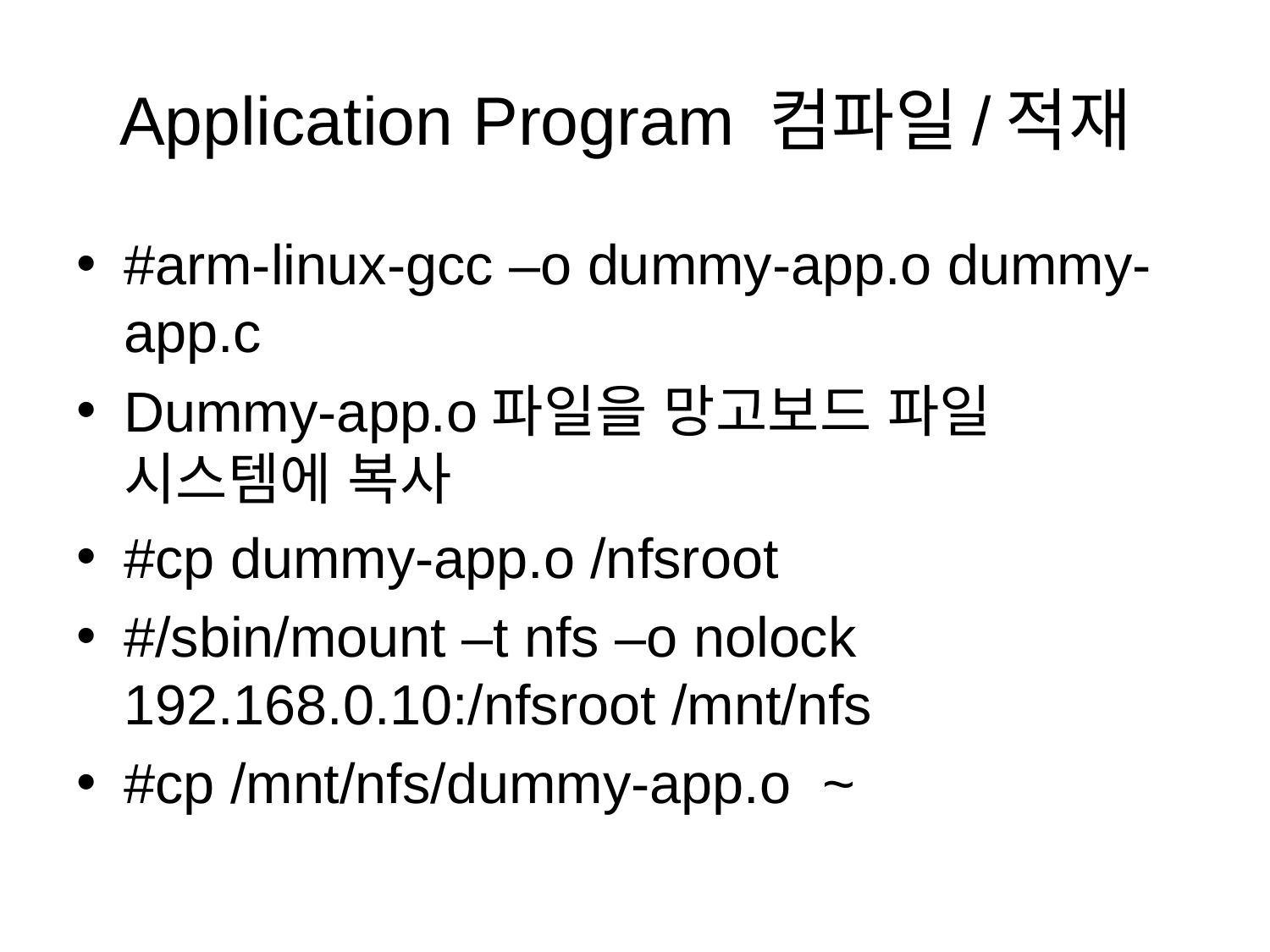

# Application Program 컴파일/적재
#arm-linux-gcc –o dummy-app.o dummy-app.c
Dummy-app.o파일을 망고보드 파일 시스템에 복사
#cp dummy-app.o /nfsroot
#/sbin/mount –t nfs –o nolock 192.168.0.10:/nfsroot /mnt/nfs
#cp /mnt/nfs/dummy-app.o  ~